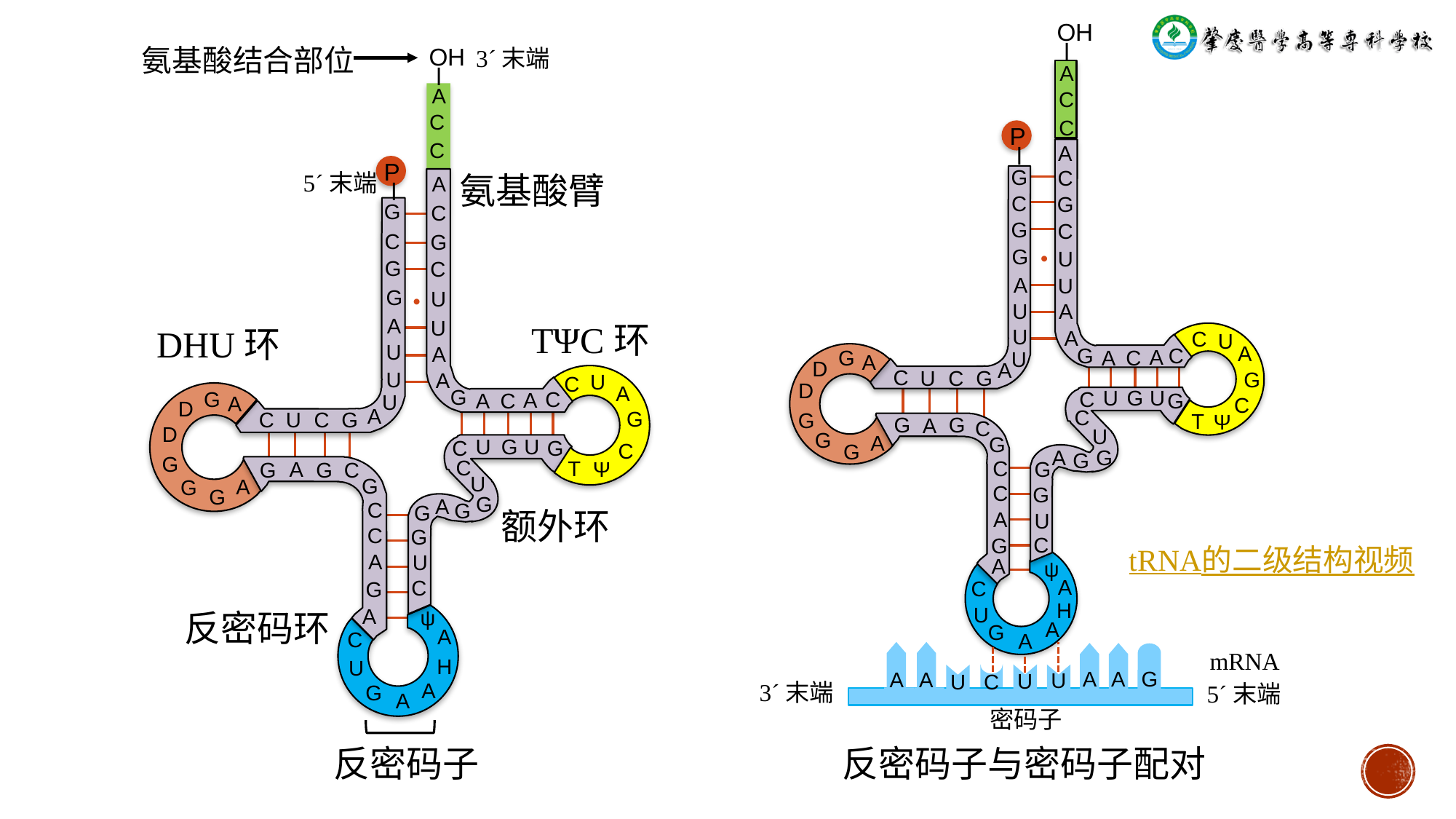

OH
 ǀ
A

C
C
氨基酸结合部位
3´末端
OH
 ǀ
A

C
C

P
 ǀ

A
C
G
C
U
U
A
A
G
C
A
A
C

P
 ǀ
5´末端
G
C

G
G
A
U
U
U
A
C
G
U
C
氨基酸臂

A
C
G
C
U
U
A
A
G
C
A
A
C
G
C

G
G
A
U
U
U
A
G
U
C
C
•
•
TΨC环
DHU环

C
U
A
G
C
T
Ψ

G
A
D
D
G
G
A
G

U
C
A
G
C
T
Ψ

G
G
A
C
G
C
C
A
G
A

G
A
D
D
G
A
G
G
U
G
U
C
G

C
U
A
G
G
G
G
U
C

A
C
G
G
G
C
C
A
G
A
U
G
U
C
G

C
U
G
A
G
G
G
U
C
额外环
tRNA的二级结构视频

ψ
A
C
H
U
A
G
A

ψ
A
C
H
U
A
G
A
反密码环
mRNA

G
A
A
A
A
U
U
U
C

3´末端
5´末端

密码子
反密码子与密码子配对
反密码子